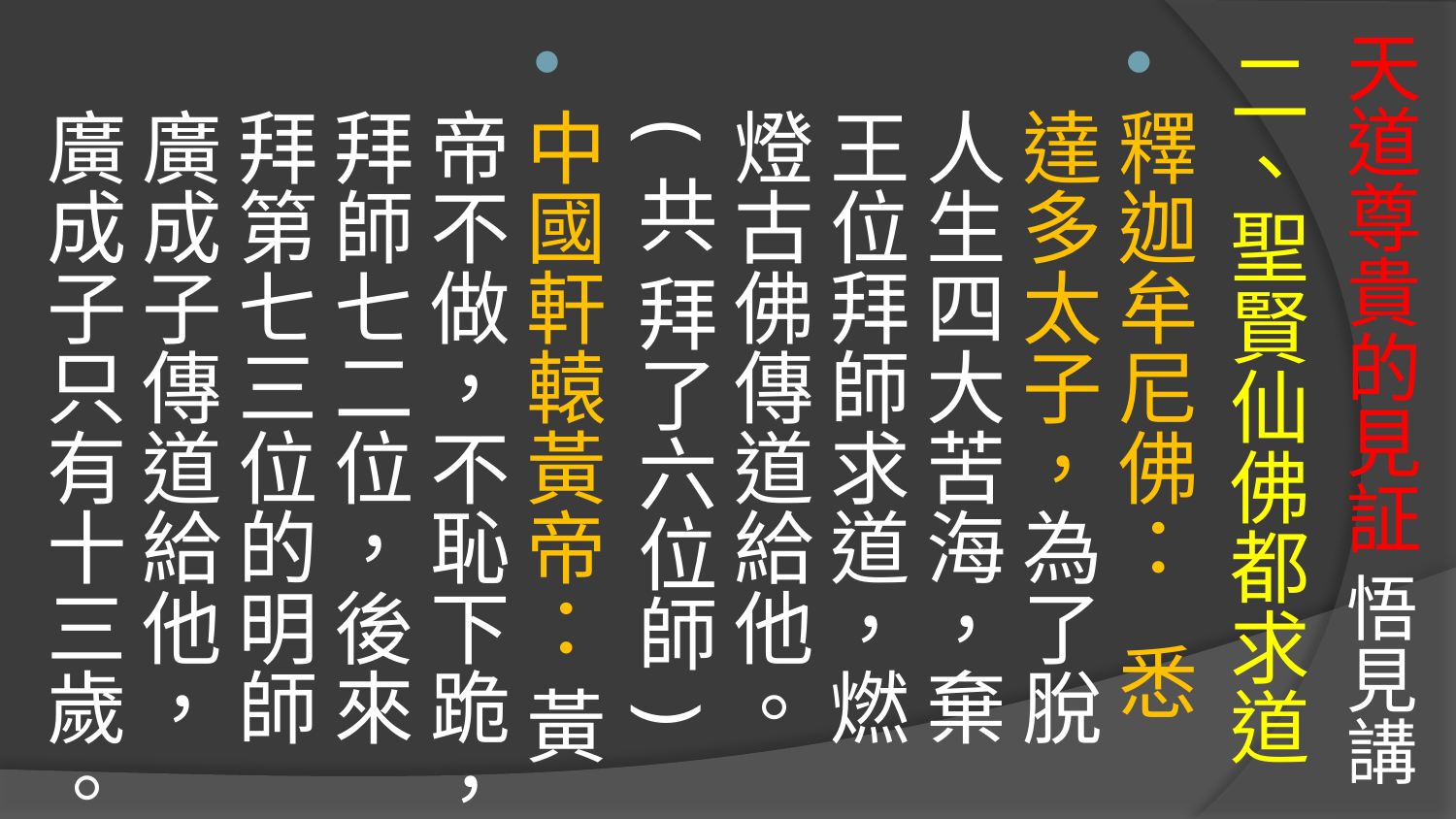

# 天道尊貴的見証 悟見講
二、聖賢仙佛都求道
釋迦牟尼佛：   悉達多太子，為了脫人生四大苦海，棄王位拜師求道，燃燈古佛傳道給他。(共 拜了六位師)
中國軒轅黃帝： 黃帝不做，不恥下跪，拜師七二位，後來拜第七三位的明師廣成子傳道給他，廣成子只有十三歲。